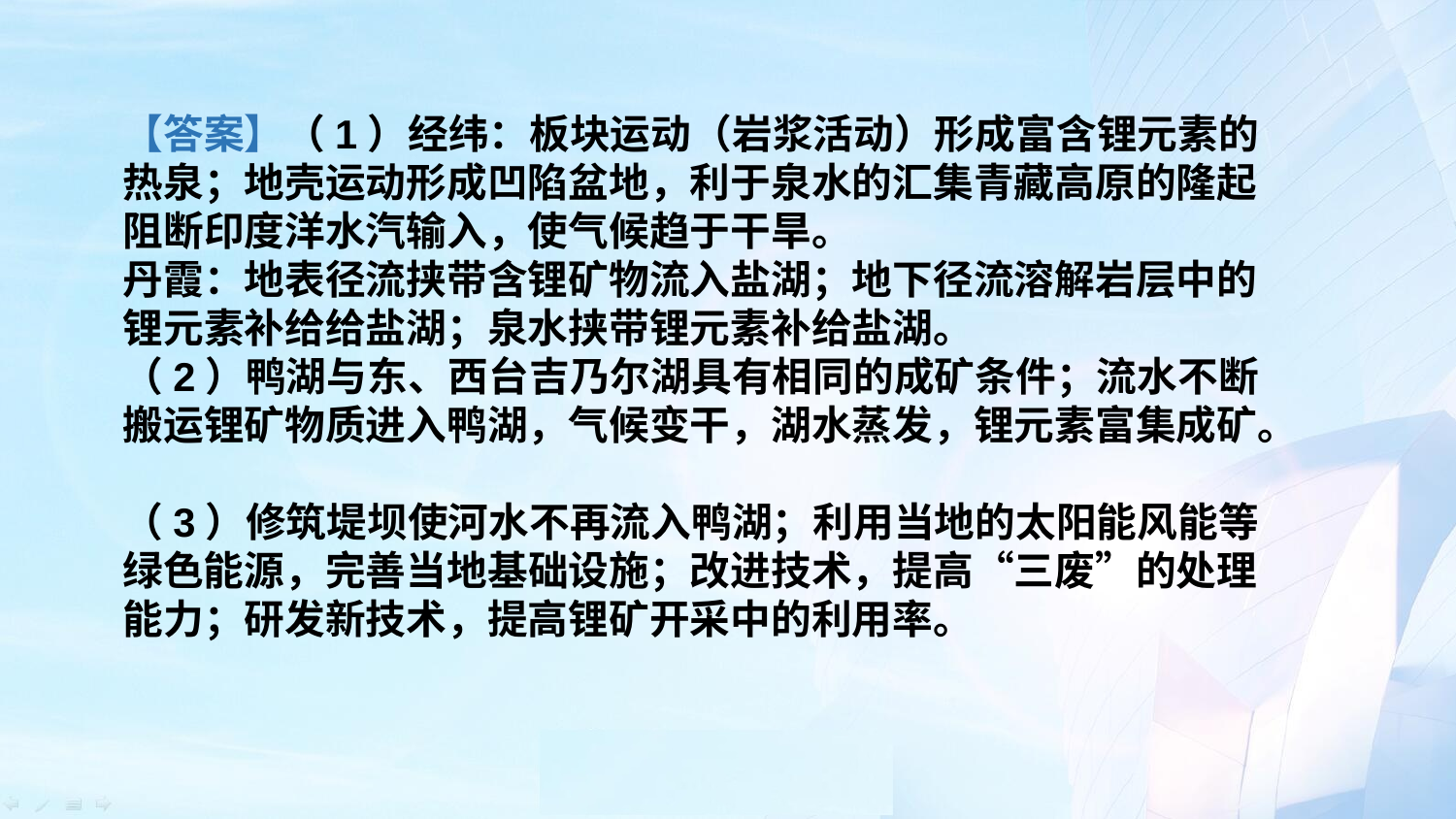

【答案】（1）经纬：板块运动（岩浆活动）形成富含锂元素的热泉；地壳运动形成凹陷盆地，利于泉水的汇集青藏高原的隆起阻断印度洋水汽输入，使气候趋于干旱。
丹霞：地表径流挟带含锂矿物流入盐湖；地下径流溶解岩层中的锂元素补给给盐湖；泉水挟带锂元素补给盐湖。
（2）鸭湖与东、西台吉乃尔湖具有相同的成矿条件；流水不断搬运锂矿物质进入鸭湖，气候变干，湖水蒸发，锂元素富集成矿。
（3）修筑堤坝使河水不再流入鸭湖；利用当地的太阳能风能等绿色能源，完善当地基础设施；改进技术，提高“三废”的处理能力；研发新技术，提高锂矿开采中的利用率。